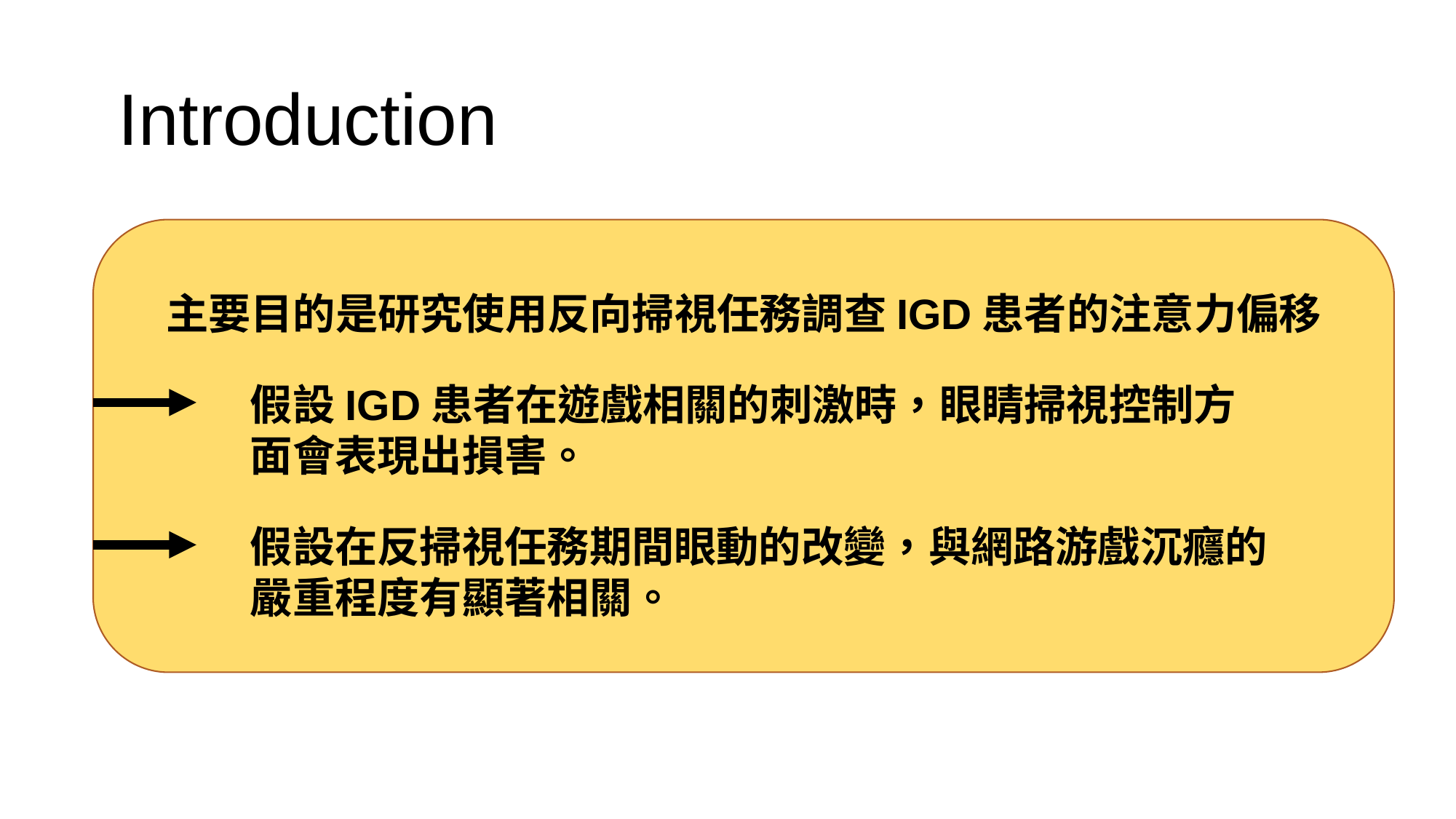

Introduction

主要目的是研究使用反向掃視任務調查IGD患者的注意力偏移
假設IGD患者在遊戲相關的刺激時，眼睛掃視控制方面會表現出損害。
假設在反掃視任務期間眼動的改變，與網路游戲沉癮的嚴重程度有顯著相關。